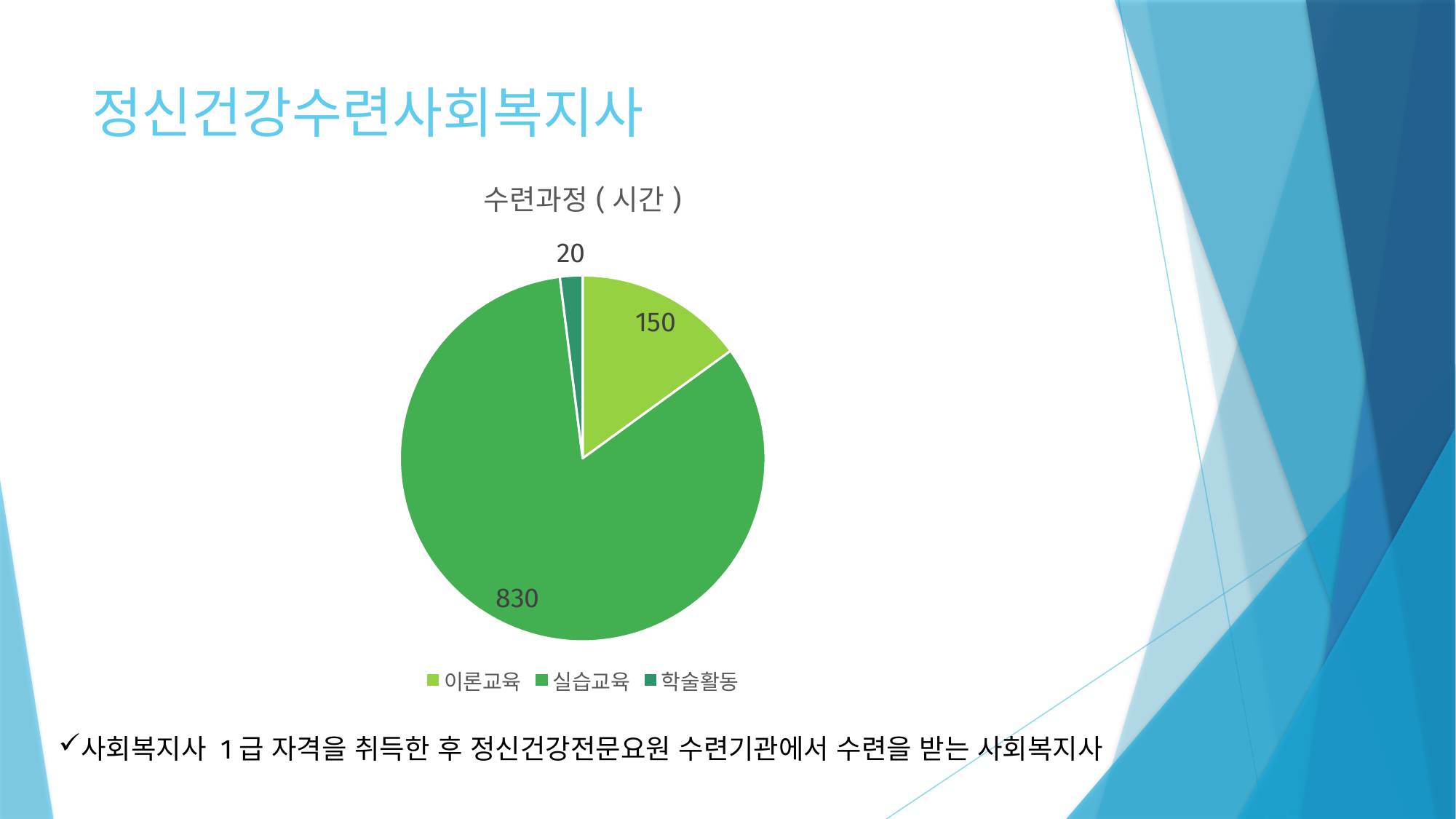

# 정신건강수련사회복지사

### Chart: 수련과정(시간)

| Category | 수련과정 |
|---|---|
| 이론교육 | 150.0 |
| 실습교육 | 830.0 |
| 학술활동 | 20.0 |
사회복지사 1급 자격을 취득한 후 정신건강전문요원 수련기관에서 수련을 받는 사회복지사